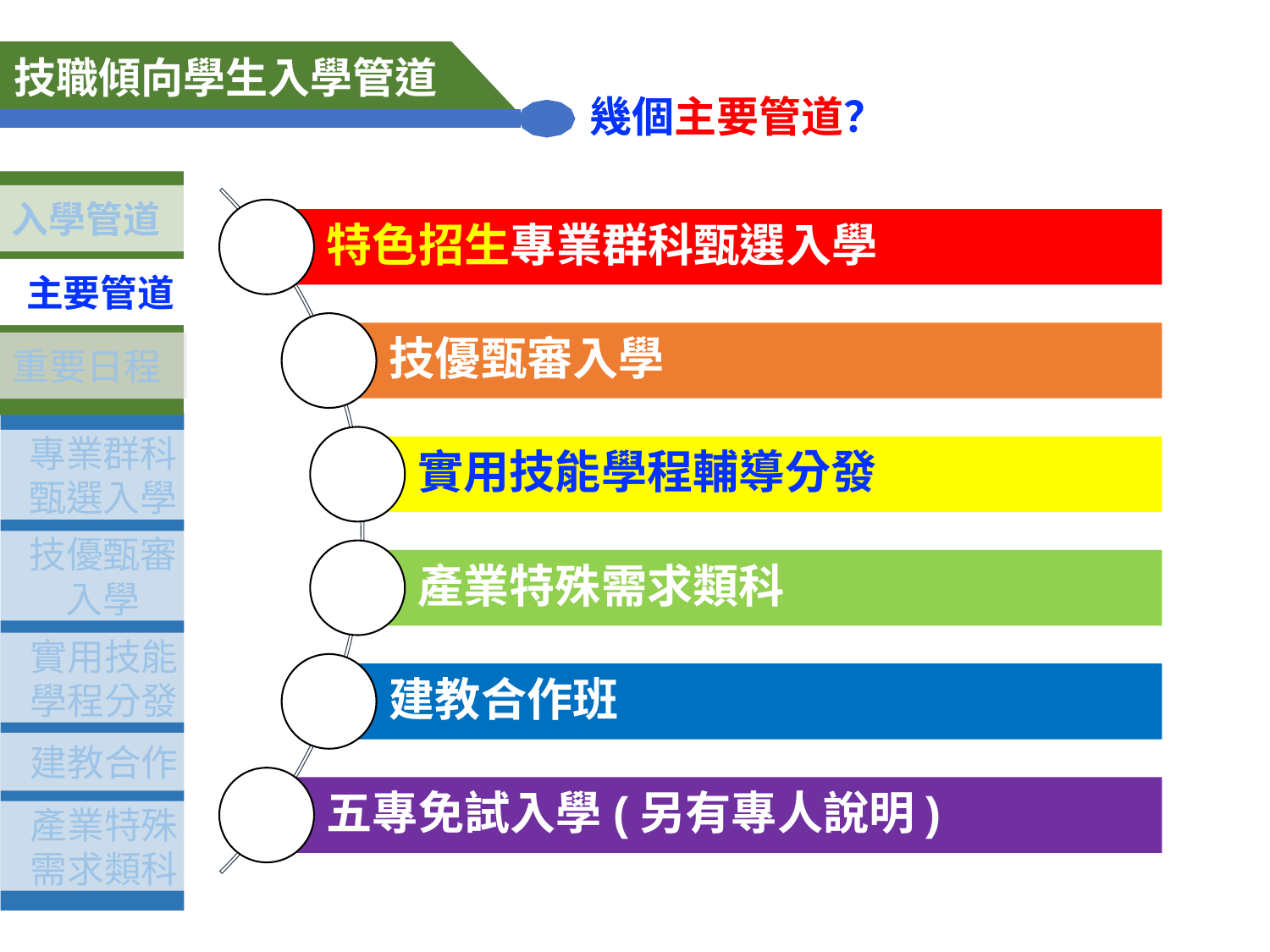

技職傾向學生入學管道

幾個主要管道？
特色招生專業群科甄選入學
技優甄審入學
實用技能學程輔導分發
產業特殊需求類科
建教合作班
五專免試入學(另有專人說明)

入學管道
主要管道
重要日程

專業群科
甄選入學
技優甄審入學
實用技能學程分發
建教合作
產業特殊需求類科
3